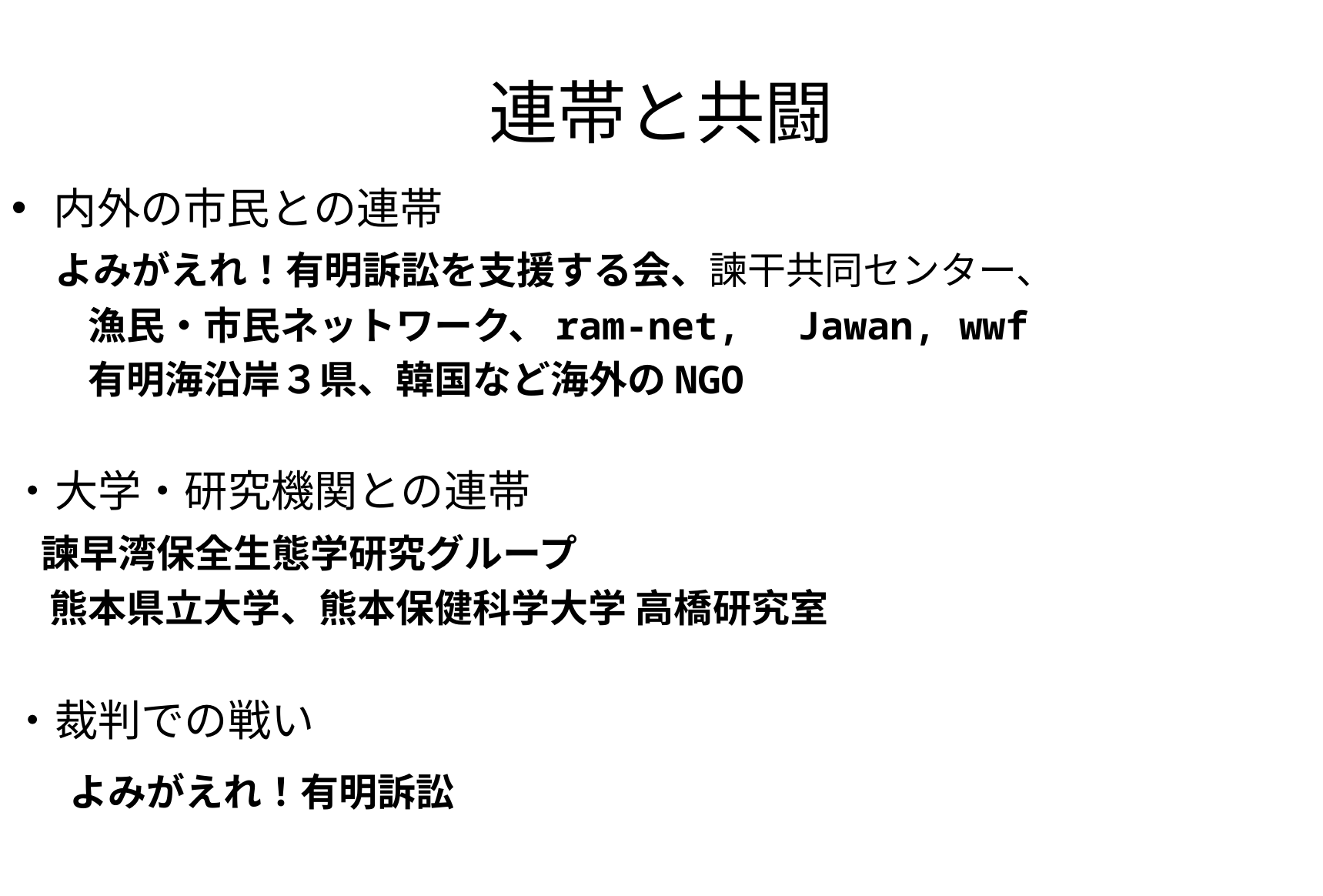

# 連帯と共闘
内外の市民との連帯
　よみがえれ！有明訴訟を支援する会、諫干共同センター、
　　漁民・市民ネットワーク、ram-net,　Jawan, wwf
　　有明海沿岸３県、韓国など海外のNGO

・大学・研究機関との連帯
  諫早湾保全生態学研究グループ
　熊本県立大学、熊本保健科学大学 高橋研究室

・裁判での戦い
    よみがえれ！有明訴訟